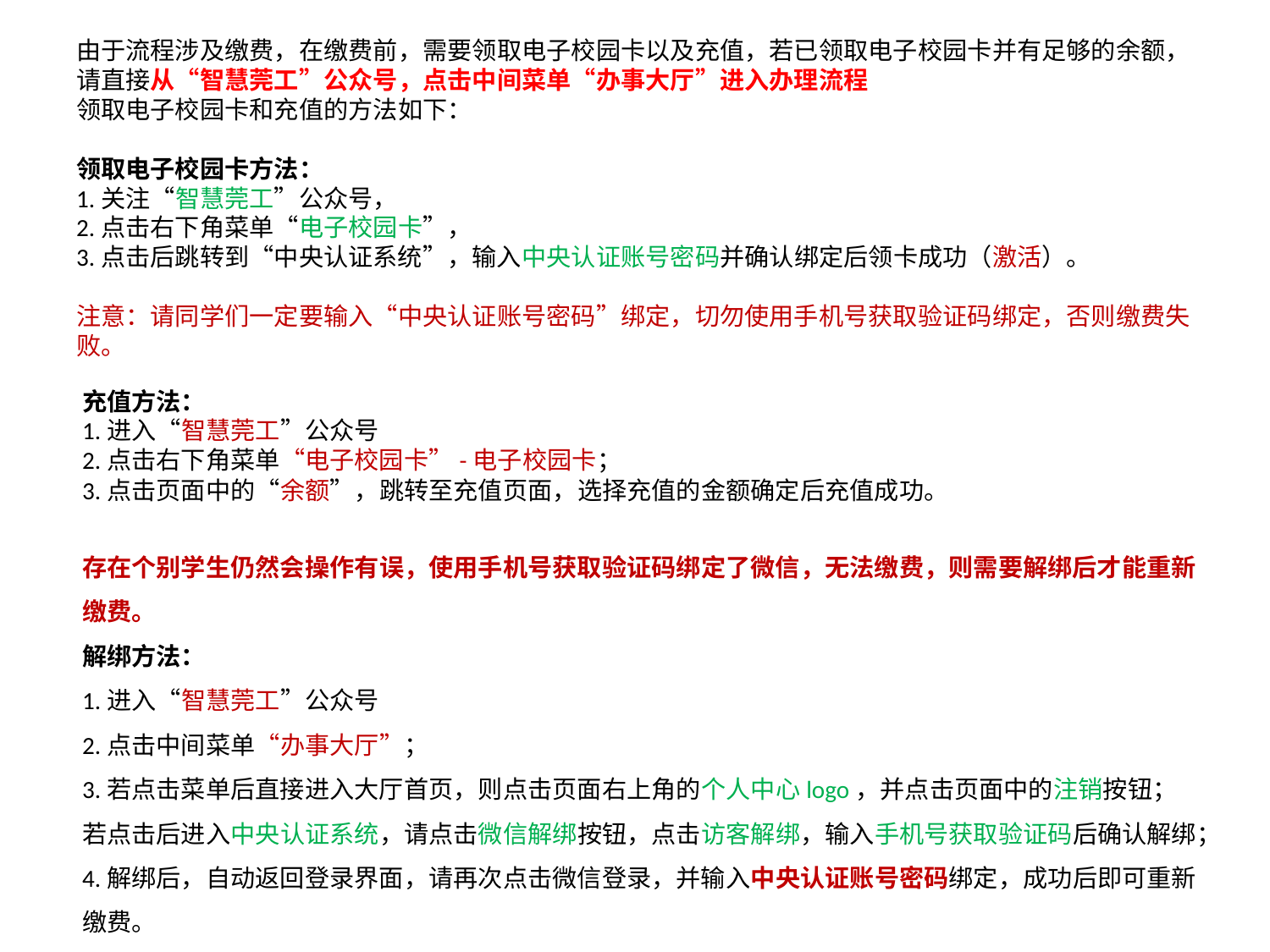

# 由于流程涉及缴费，在缴费前，需要领取电子校园卡以及充值，若已领取电子校园卡并有足够的余额，请直接从“智慧莞工”公众号，点击中间菜单“办事大厅”进入办理流程 领取电子校园卡和充值的方法如下： 领取电子校园卡方法： 1.关注“智慧莞工”公众号， 2.点击右下角菜单“电子校园卡”， 3.点击后跳转到“中央认证系统”，输入中央认证账号密码并确认绑定后领卡成功（激活）。 注意：请同学们一定要输入“中央认证账号密码”绑定，切勿使用手机号获取验证码绑定，否则缴费失败。
充值方法：
1.进入“智慧莞工”公众号
2.点击右下角菜单“电子校园卡”-电子校园卡；
3.点击页面中的“余额”，跳转至充值页面，选择充值的金额确定后充值成功。
存在个别学生仍然会操作有误，使用手机号获取验证码绑定了微信，无法缴费，则需要解绑后才能重新缴费。
解绑方法：
1.进入“智慧莞工”公众号
2.点击中间菜单“办事大厅”；
3.若点击菜单后直接进入大厅首页，则点击页面右上角的个人中心logo，并点击页面中的注销按钮；若点击后进入中央认证系统，请点击微信解绑按钮，点击访客解绑，输入手机号获取验证码后确认解绑；
4.解绑后，自动返回登录界面，请再次点击微信登录，并输入中央认证账号密码绑定，成功后即可重新缴费。